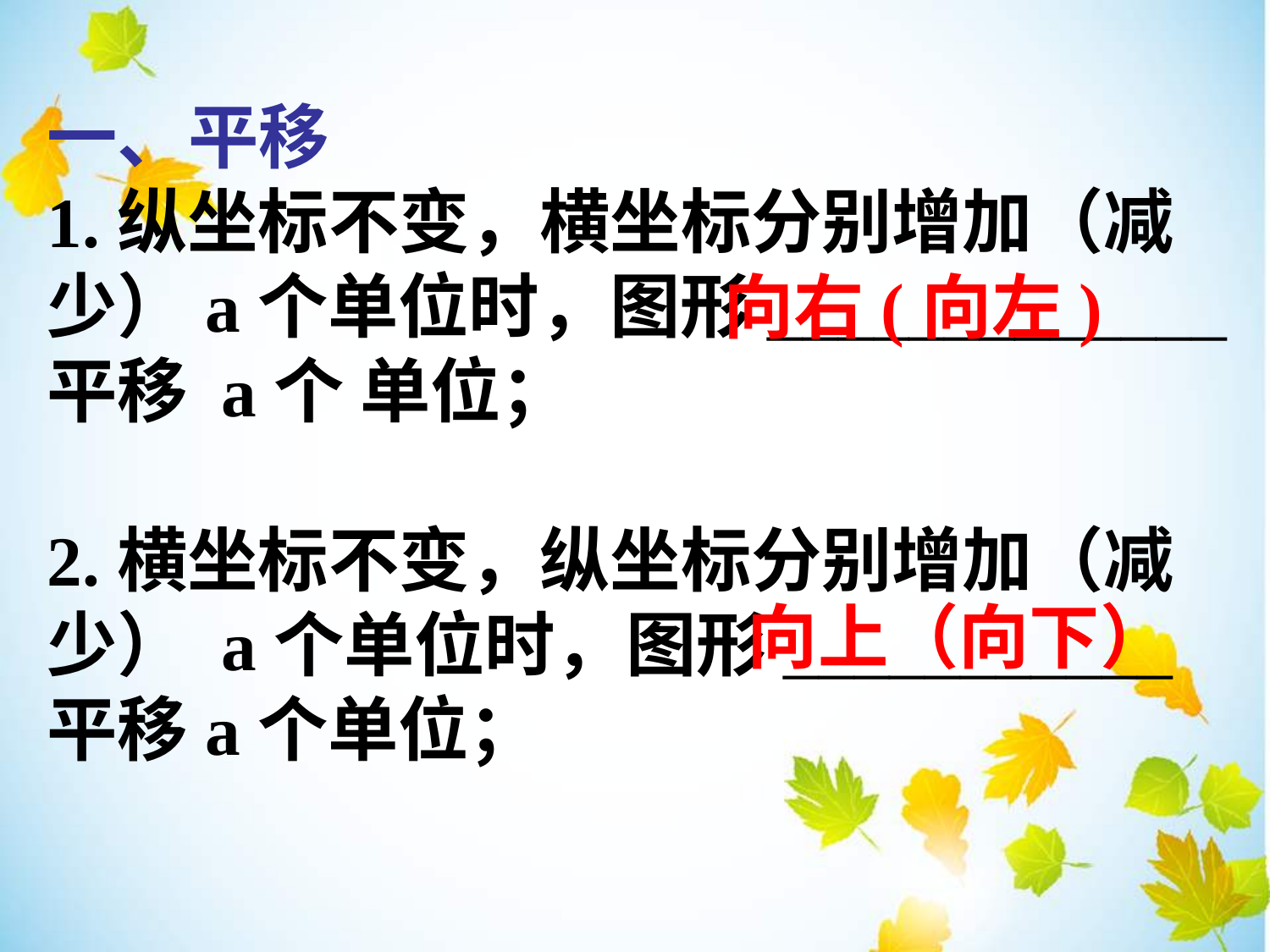

一、平移
1.纵坐标不变，横坐标分别增加（减少）a个单位时，图形_____________
平移 a个 单位；

2.横坐标不变，纵坐标分别增加（减少） a个单位时，图形___________
平移a个单位；
向右(向左)
向上（向下）